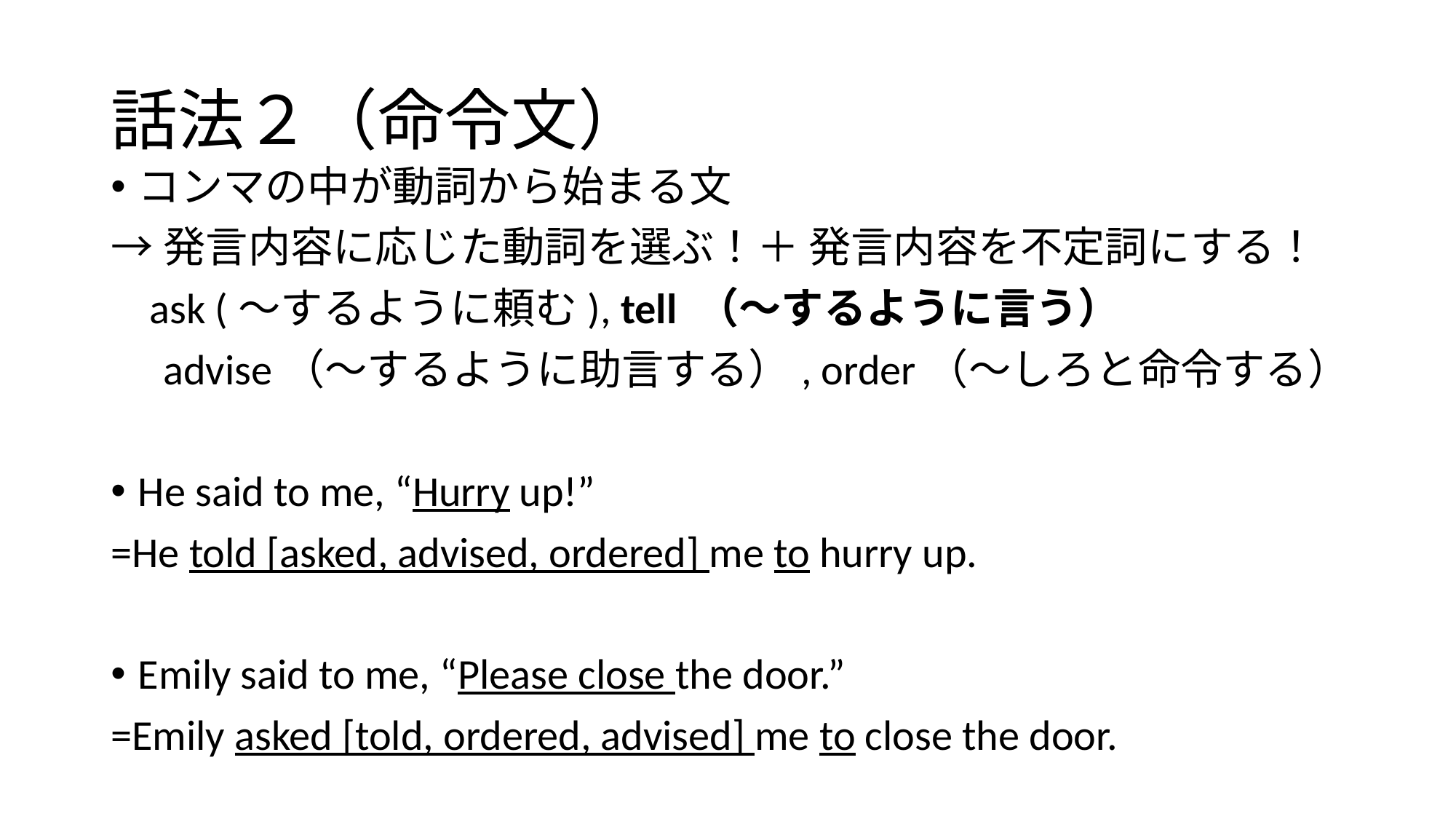

# 話法２（命令文）
コンマの中が動詞から始まる文
→発言内容に応じた動詞を選ぶ！＋ 発言内容を不定詞にする！
    ask (～するように頼む), tell （～するように言う）
　advise（～するように助言する）, order（～しろと命令する）

He said to me, “Hurry up!”
=He told [asked, advised, ordered] me to hurry up.

Emily said to me, “Please close the door.”
=Emily asked [told, ordered, advised] me to close the door.